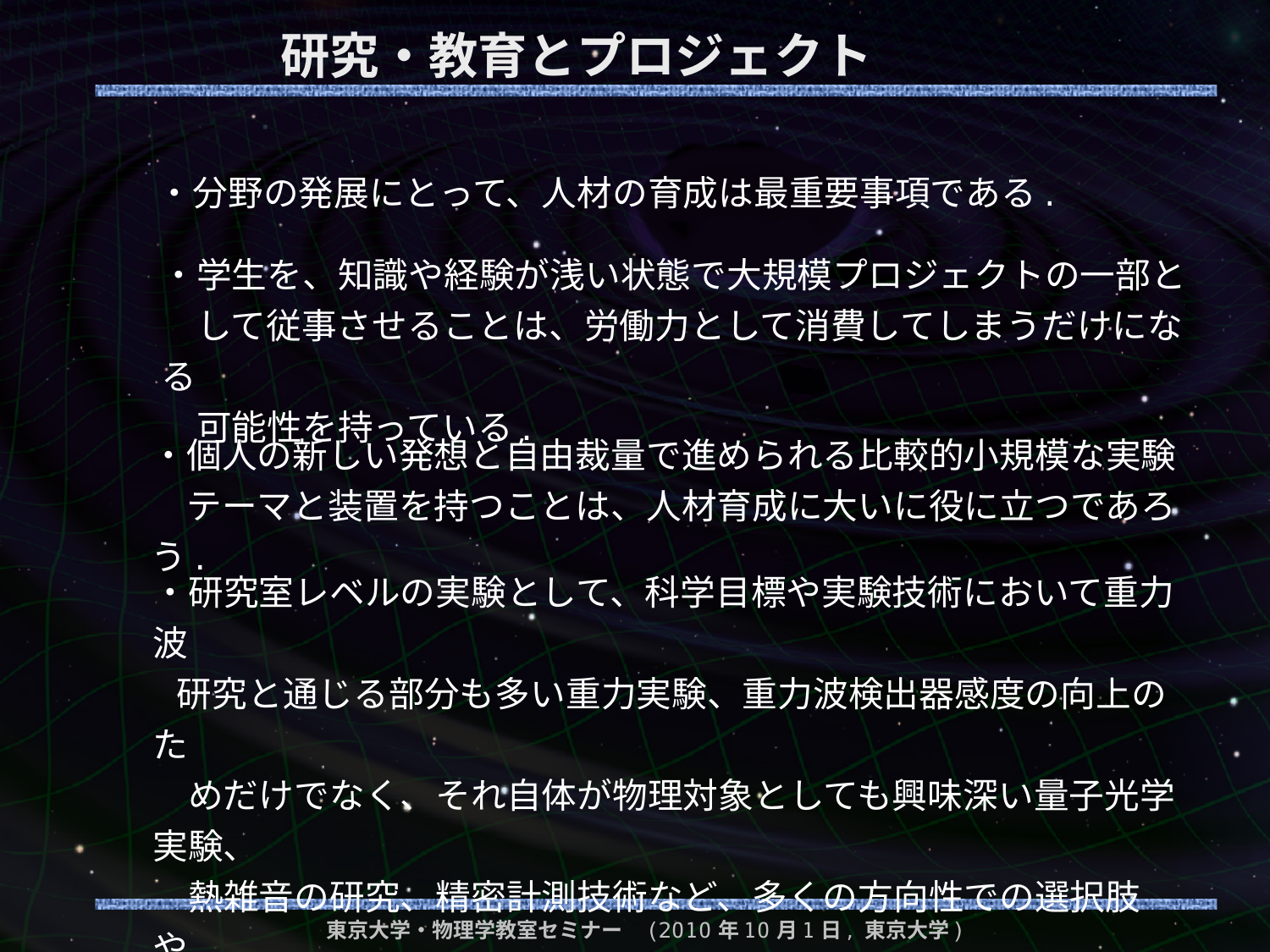

# 研究・教育とプロジェクト
・分野の発展にとって、人材の育成は最重要事項である.
・学生を、知識や経験が浅い状態で大規模プロジェクトの一部と
　して従事させることは、労働力として消費してしまうだけになる
　可能性を持っている.
・個人の新しい発想と自由裁量で進められる比較的小規模な実験
　テーマと装置を持つことは、人材育成に大いに役に立つであろう.
・研究室レベルの実験として、科学目標や実験技術において重力波
  研究と通じる部分も多い重力実験、重力波検出器感度の向上のた
　めだけでなく、それ自体が物理対象としても興味深い量子光学実験、
　熱雑音の研究、精密計測技術など、多くの方向性での選択肢や、
　研究の発展の可能性が考えられる.
東京大学・物理学教室セミナー　(2010年10月1日, 東京大学)